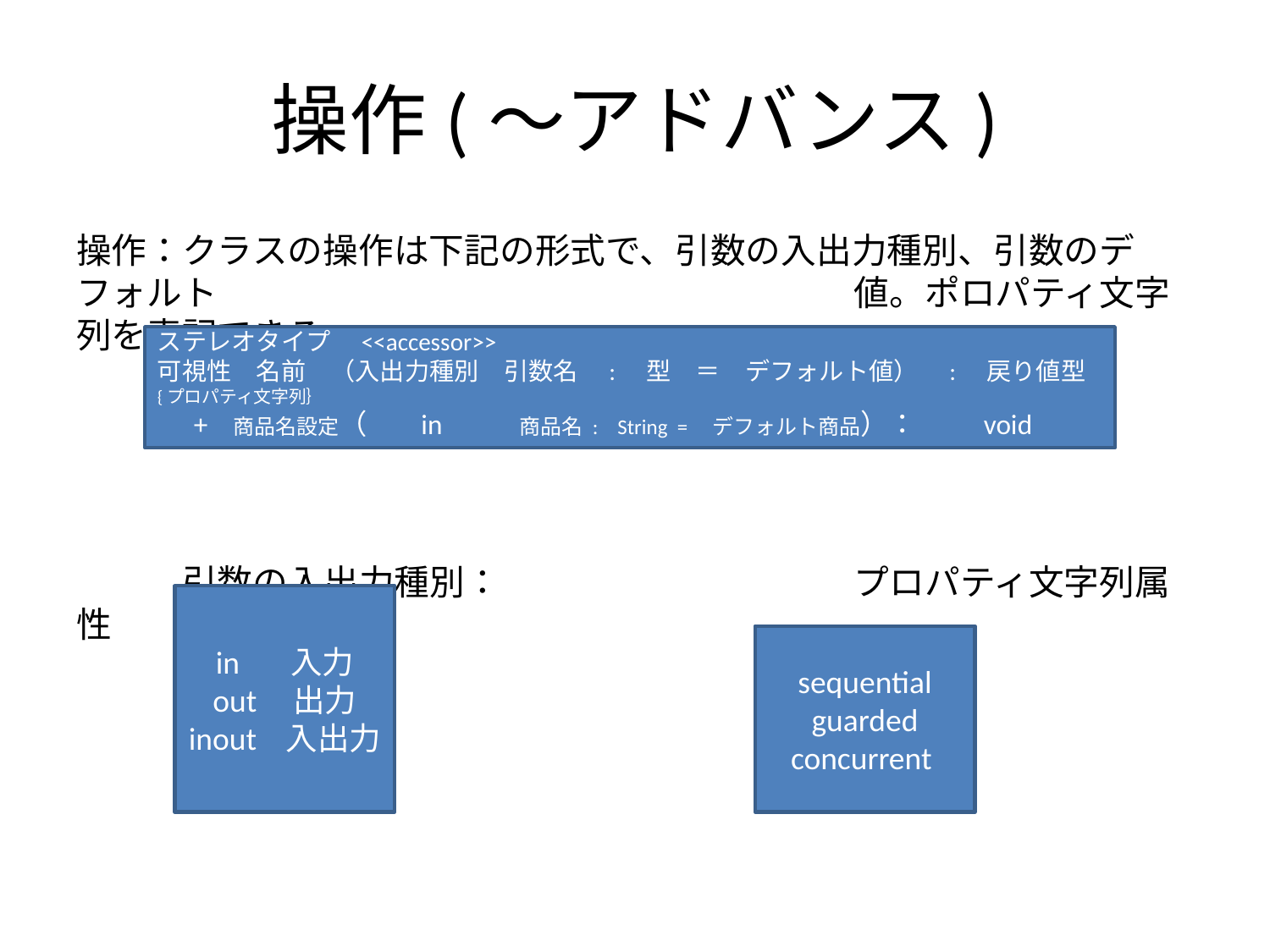

# 操作(～アドバンス)
操作：クラスの操作は下記の形式で、引数の入出力種別、引数のデフォルト　　　　　　　　　　　　　　　　　　値。ポロパティ文字列を表記できる

　　　引数の入出力種別：　　　　　　　　　　プロパティ文字列属性

ステレオタイプ　<<accessor>>
可視性　名前　（入出力種別　引数名　:　型　＝　デフォルト値）　:　戻り値型{プロパティ文字列｝
         +   商品名設定（　   in           商品名 :    String  =    デフォルト商品）：　     void

in      入力
out    出力
inout   入出力
sequential
guarded
concurrent